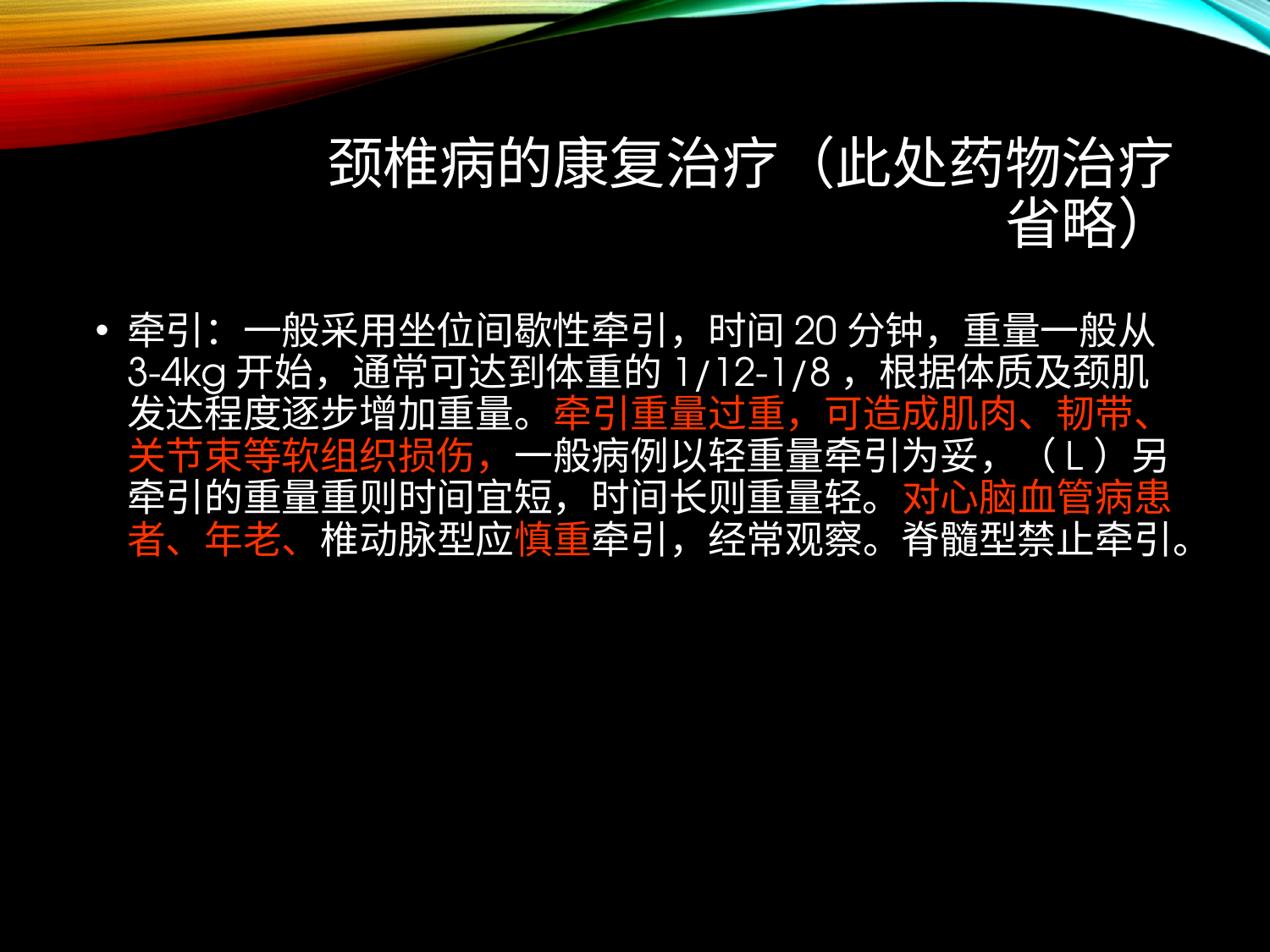

# 颈椎病的康复治疗（此处药物治疗省略）
牵引：一般采用坐位间歇性牵引，时间20分钟，重量一般从3-4kg开始，通常可达到体重的1/12-1/8，根据体质及颈肌发达程度逐步增加重量。牵引重量过重，可造成肌肉、韧带、关节束等软组织损伤，一般病例以轻重量牵引为妥，（L）另牵引的重量重则时间宜短，时间长则重量轻。对心脑血管病患者、年老、椎动脉型应慎重牵引，经常观察。脊髓型禁止牵引。